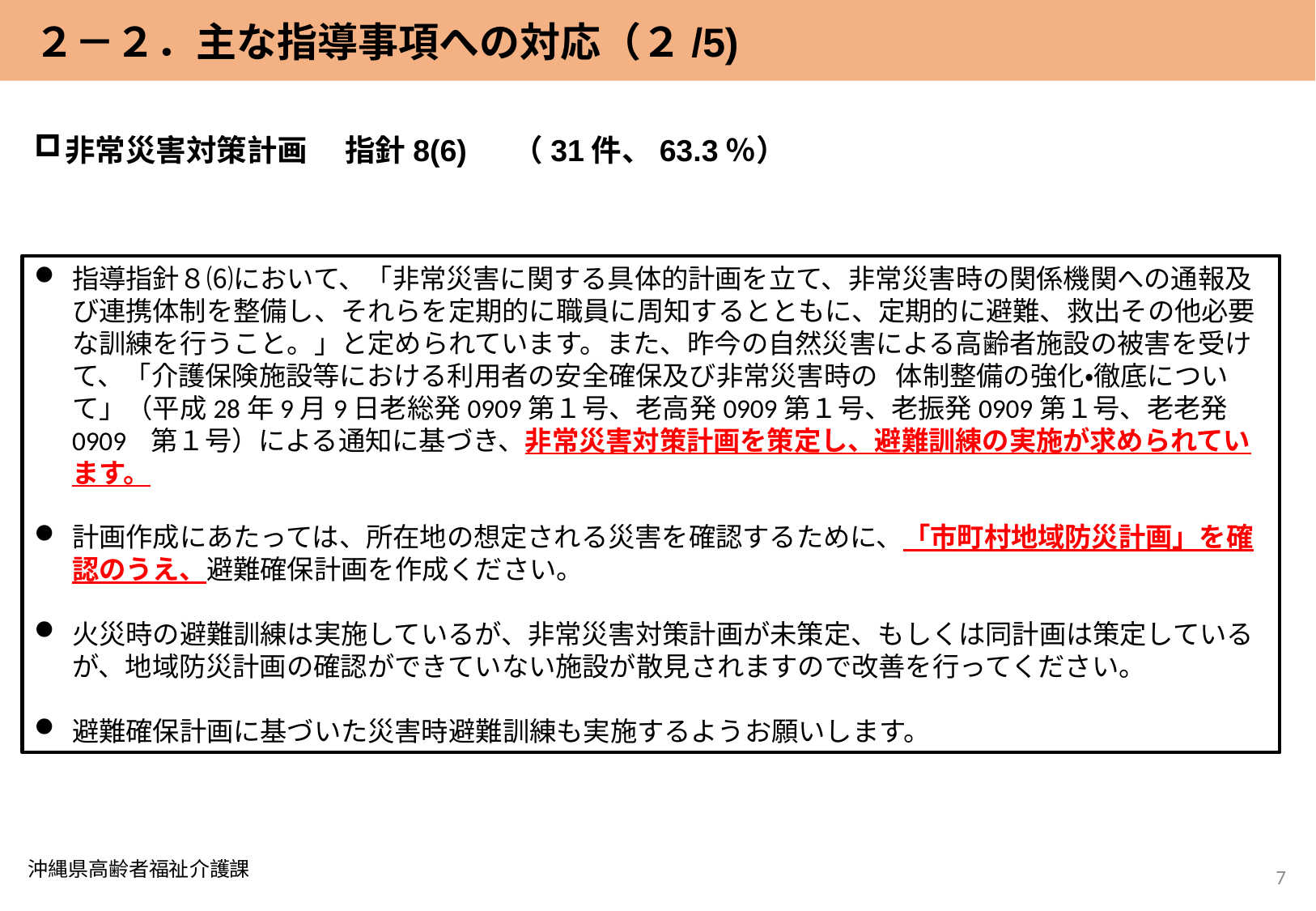

２－２．主な指導事項への対応（２/5)
非常災害対策計画　 指針8(6) 　（31件、63.3％）
指導指針８⑹において、「非常災害に関する具体的計画を立て、非常災害時の関係機関への通報及び連携体制を整備し、それらを定期的に職員に周知するとともに、定期的に避難、救出その他必要な訓練を行うこと。」と定められています。また、昨今の自然災害による高齢者施設の被害を受けて、「介護保険施設等における利用者の安全確保及び非常災害時の   体制整備の強化・徹底について」（平成28年9月9日老総発0909第１号、老高発0909第１号、老振発0909第１号、老老発0909   第１号）による通知に基づき、非常災害対策計画を策定し、避難訓練の実施が求められています。

計画作成にあたっては、所在地の想定される災害を確認するために、「市町村地域防災計画」を確認のうえ、避難確保計画を作成ください。

火災時の避難訓練は実施しているが、非常災害対策計画が未策定、もしくは同計画は策定しているが、地域防災計画の確認ができていない施設が散見されますので改善を行ってください。

避難確保計画に基づいた災害時避難訓練も実施するようお願いします。
沖縄県高齢者福祉介護課
7